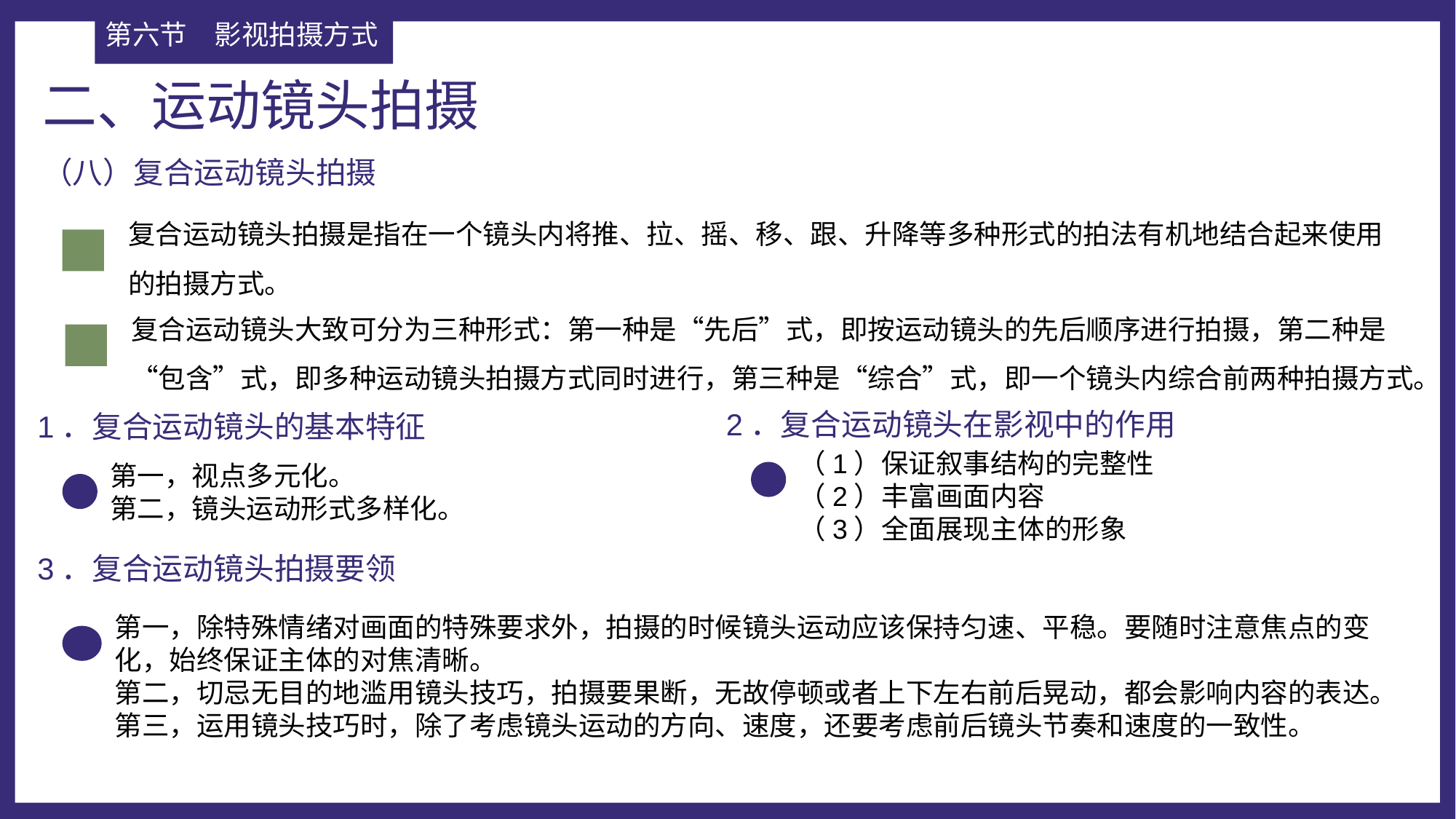

第六节	影视拍摄方式
二、运动镜头拍摄
（八）复合运动镜头拍摄
复合运动镜头拍摄是指在一个镜头内将推、拉、摇、移、跟、升降等多种形式的拍法有机地结合起来使用的拍摄方式。

复合运动镜头大致可分为三种形式：第一种是“先后”式，即按运动镜头的先后顺序进行拍摄，第二种是“包含”式，即多种运动镜头拍摄方式同时进行，第三种是“综合”式，即一个镜头内综合前两种拍摄方式。

2．复合运动镜头在影视中的作用
1．复合运动镜头的基本特征
（1）保证叙事结构的完整性
（2）丰富画面内容
（3）全面展现主体的形象

第一，视点多元化。
第二，镜头运动形式多样化。

3．复合运动镜头拍摄要领
第一，除特殊情绪对画面的特殊要求外，拍摄的时候镜头运动应该保持匀速、平稳。要随时注意焦点的变化，始终保证主体的对焦清晰。
第二，切忌无目的地滥用镜头技巧，拍摄要果断，无故停顿或者上下左右前后晃动，都会影响内容的表达。
第三，运用镜头技巧时，除了考虑镜头运动的方向、速度，还要考虑前后镜头节奏和速度的一致性。